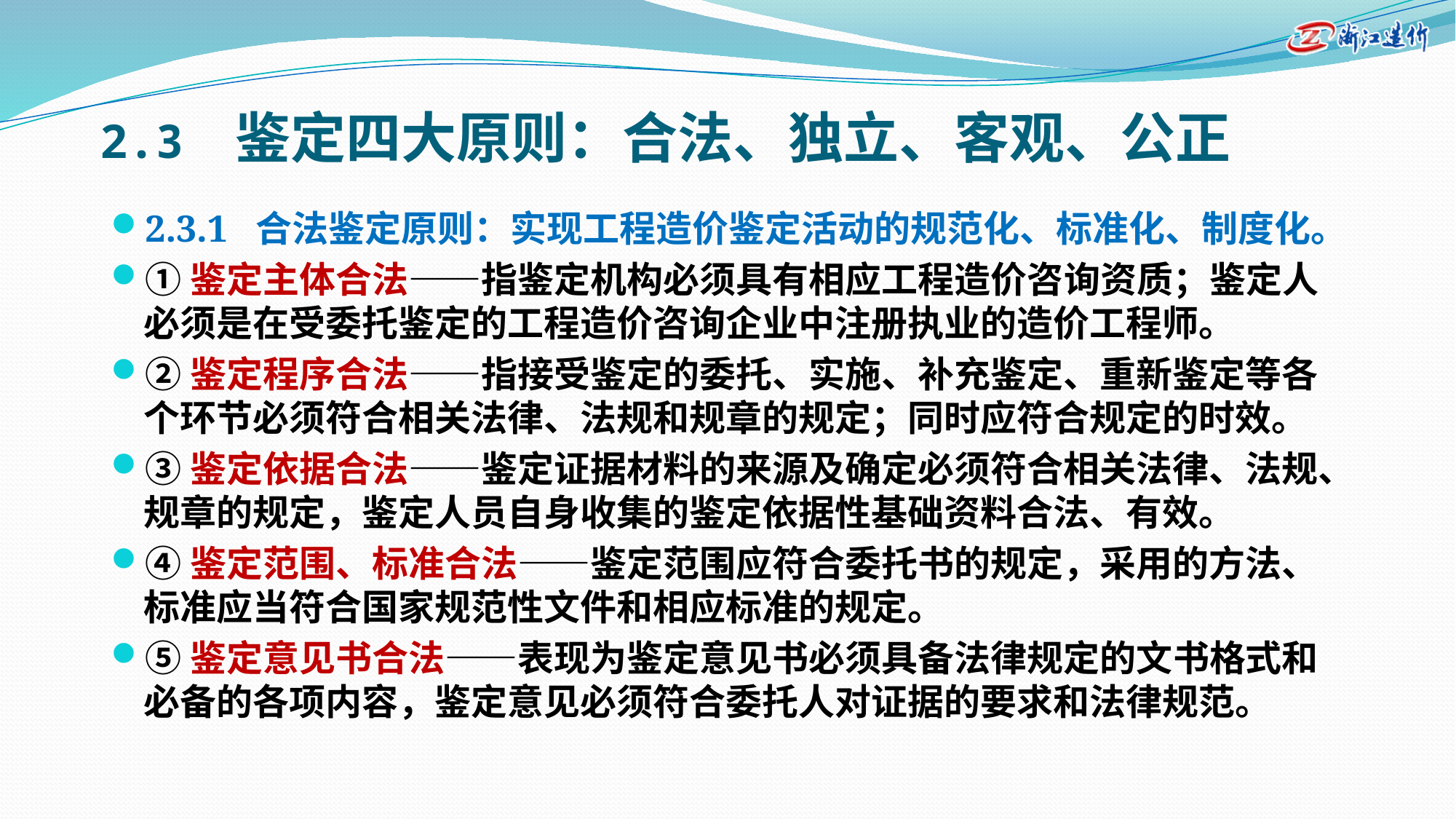

# 2.3 鉴定四大原则：合法、独立、客观、公正
2.3.1  合法鉴定原则：实现工程造价鉴定活动的规范化、标准化、制度化。
①鉴定主体合法——指鉴定机构必须具有相应工程造价咨询资质；鉴定人必须是在受委托鉴定的工程造价咨询企业中注册执业的造价工程师。
②鉴定程序合法——指接受鉴定的委托、实施、补充鉴定、重新鉴定等各个环节必须符合相关法律、法规和规章的规定；同时应符合规定的时效。
③鉴定依据合法——鉴定证据材料的来源及确定必须符合相关法律、法规、规章的规定，鉴定人员自身收集的鉴定依据性基础资料合法、有效。
④鉴定范围、标准合法——鉴定范围应符合委托书的规定，采用的方法、标准应当符合国家规范性文件和相应标准的规定。
⑤鉴定意见书合法——表现为鉴定意见书必须具备法律规定的文书格式和必备的各项内容，鉴定意见必须符合委托人对证据的要求和法律规范。